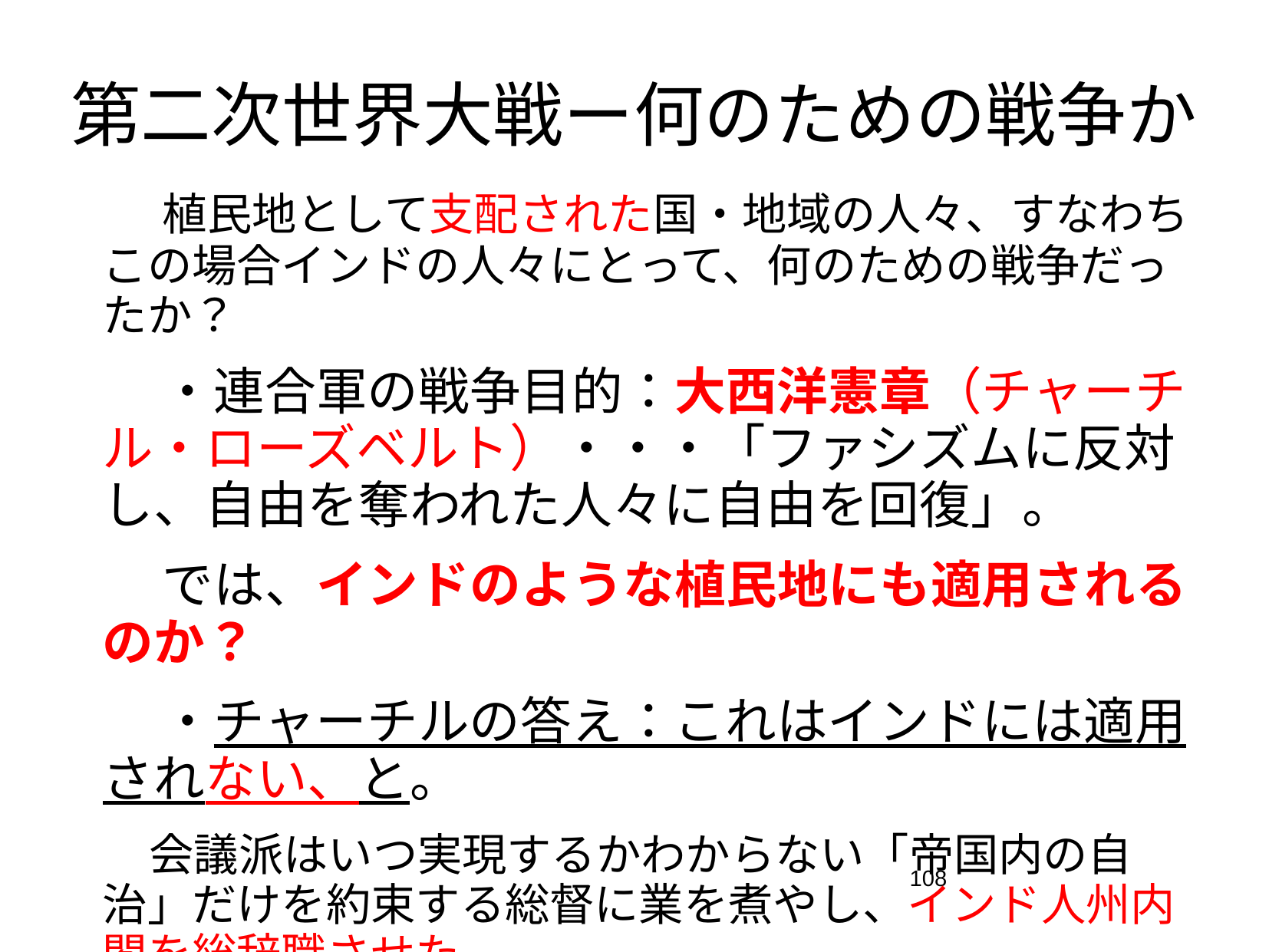

# 第二次世界大戦ー何のための戦争か
　　植民地として支配された国・地域の人々、すなわちこの場合インドの人々にとって、何のための戦争だったか？
　　・連合軍の戦争目的：大西洋憲章（チャーチル・ローズベルト）・・・「ファシズムに反対し、自由を奪われた人々に自由を回復」。
　　では、インドのような植民地にも適用されるのか？
　　・チャーチルの答え：これはインドには適用されない、と。
　　会議派はいつ実現するかわからない「帝国内の自治」だけを約束する総督に業を煮やし、インド人州内閣を総辞職させた。

108